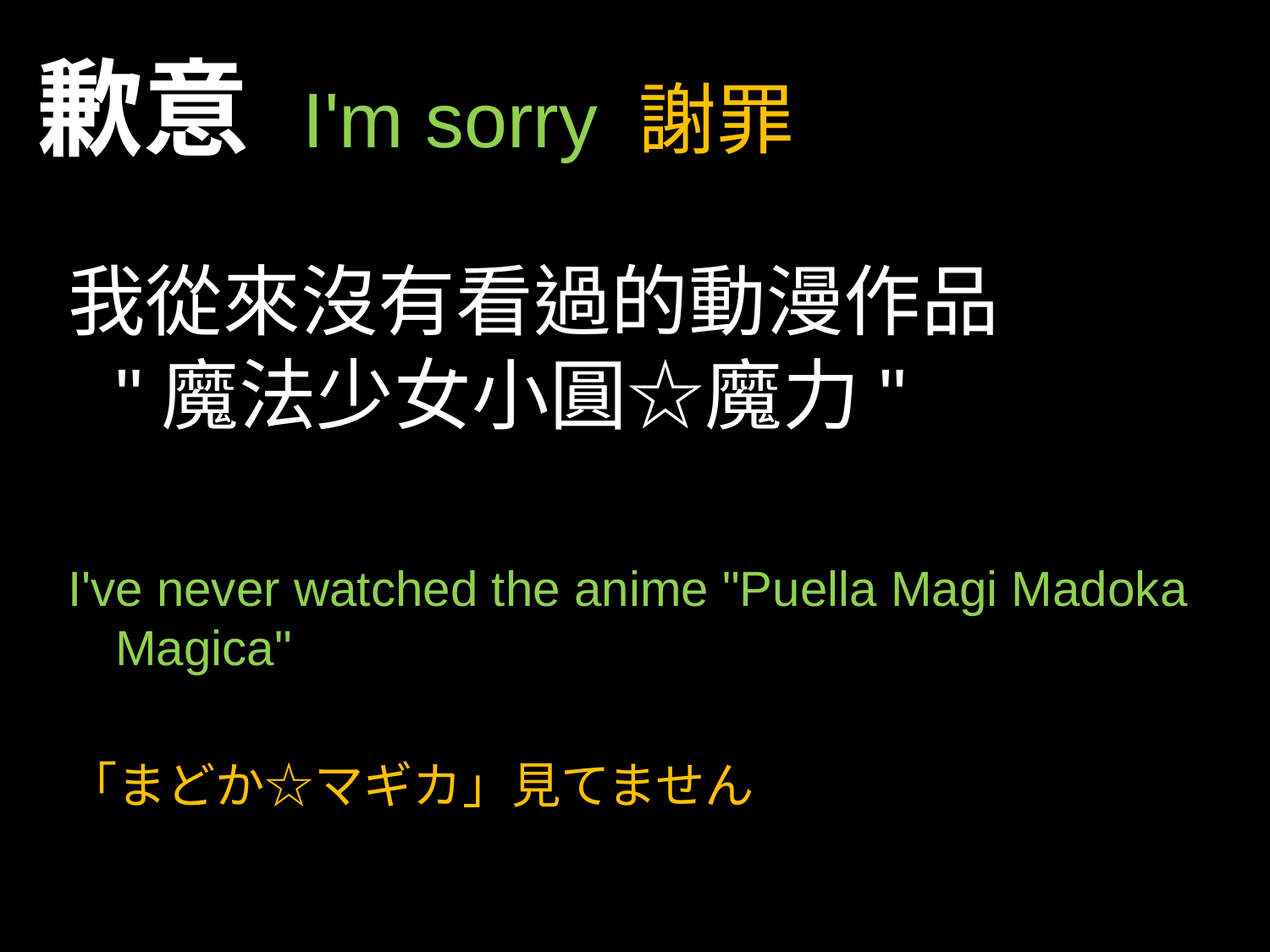

# 歉意  I'm sorry 謝罪
我從來沒有看過的動漫作品
"魔法少女小圓☆魔力"

I've never watched the anime "Puella Magi Madoka Magica"

「まどか☆マギカ」見てません